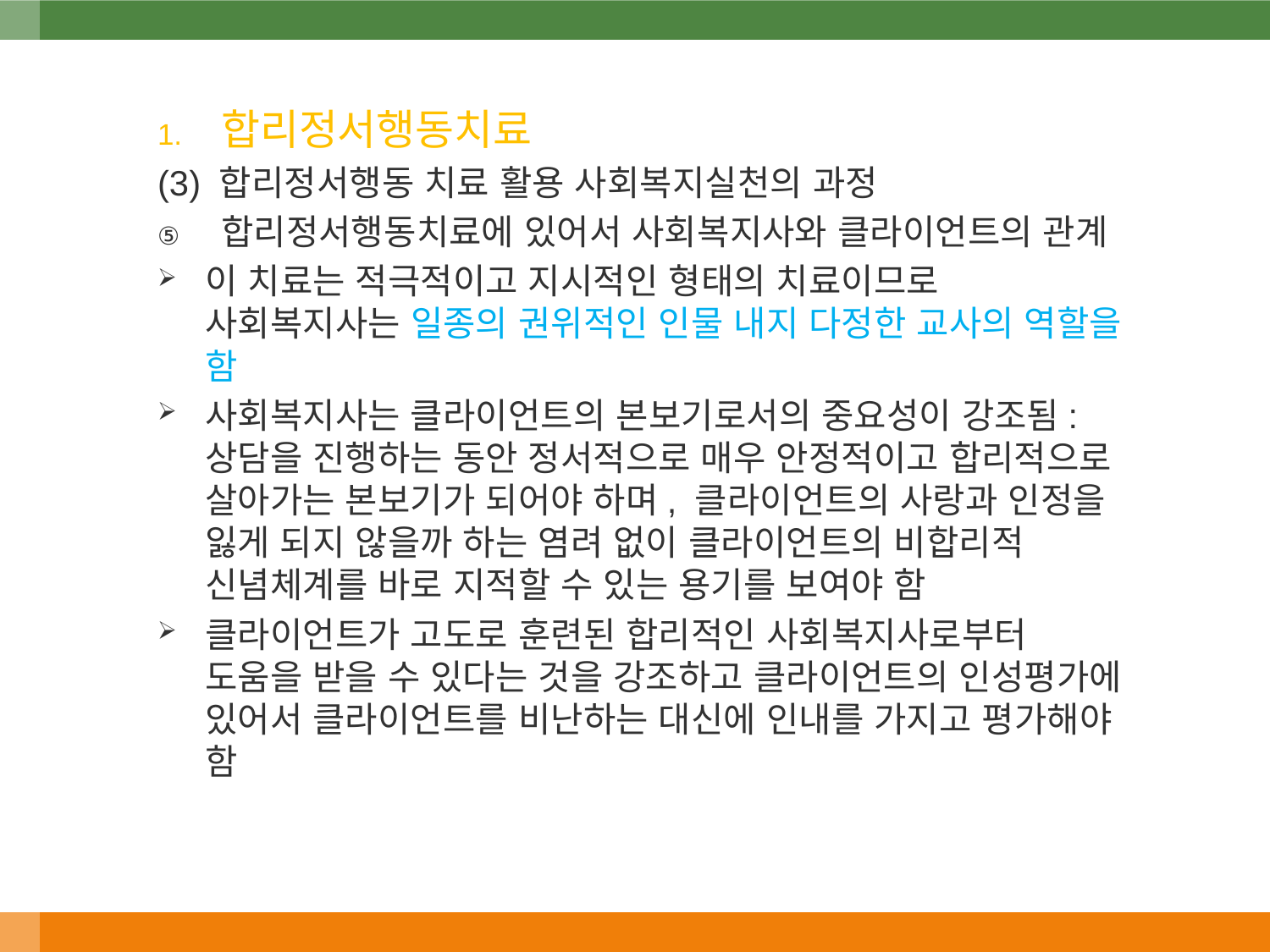

합리정서행동치료
(3) 합리정서행동 치료 활용 사회복지실천의 과정
합리정서행동치료에 있어서 사회복지사와 클라이언트의 관계
이 치료는 적극적이고 지시적인 형태의 치료이므로 사회복지사는 일종의 권위적인 인물 내지 다정한 교사의 역할을 함
사회복지사는 클라이언트의 본보기로서의 중요성이 강조됨: 상담을 진행하는 동안 정서적으로 매우 안정적이고 합리적으로 살아가는 본보기가 되어야 하며, 클라이언트의 사랑과 인정을 잃게 되지 않을까 하는 염려 없이 클라이언트의 비합리적 신념체계를 바로 지적할 수 있는 용기를 보여야 함
클라이언트가 고도로 훈련된 합리적인 사회복지사로부터 도움을 받을 수 있다는 것을 강조하고 클라이언트의 인성평가에 있어서 클라이언트를 비난하는 대신에 인내를 가지고 평가해야 함